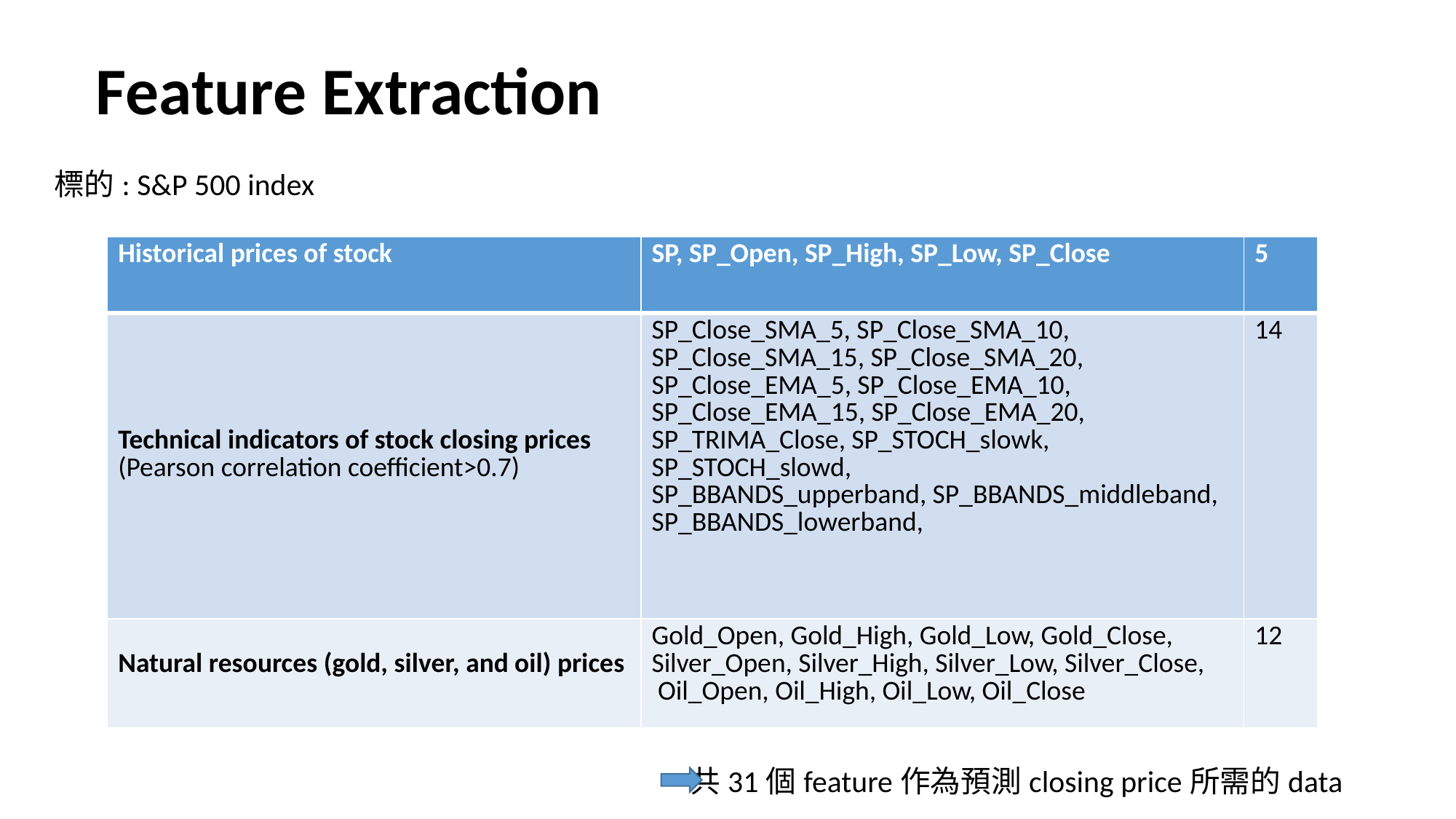

# Feature Extraction
標的: S&P 500 index
| Historical prices of stock | SP, SP\_Open, SP\_High, SP\_Low, SP\_Close | 5 |
| --- | --- | --- |
| Technical indicators of stock closing prices (Pearson correlation coefficient>0.7) | SP\_Close\_SMA\_5, SP\_Close\_SMA\_10, SP\_Close\_SMA\_15, SP\_Close\_SMA\_20, SP\_Close\_EMA\_5, SP\_Close\_EMA\_10, SP\_Close\_EMA\_15, SP\_Close\_EMA\_20, SP\_TRIMA\_Close, SP\_STOCH\_slowk, SP\_STOCH\_slowd, SP\_BBANDS\_upperband, SP\_BBANDS\_middleband, SP\_BBANDS\_lowerband, | 14 |
| Natural resources (gold, silver, and oil) prices | Gold\_Open, Gold\_High, Gold\_Low, Gold\_Close, Silver\_Open, Silver\_High, Silver\_Low, Silver\_Close, Oil\_Open, Oil\_High, Oil\_Low, Oil\_Close | 12 |
共31個feature作為預測closing price所需的data